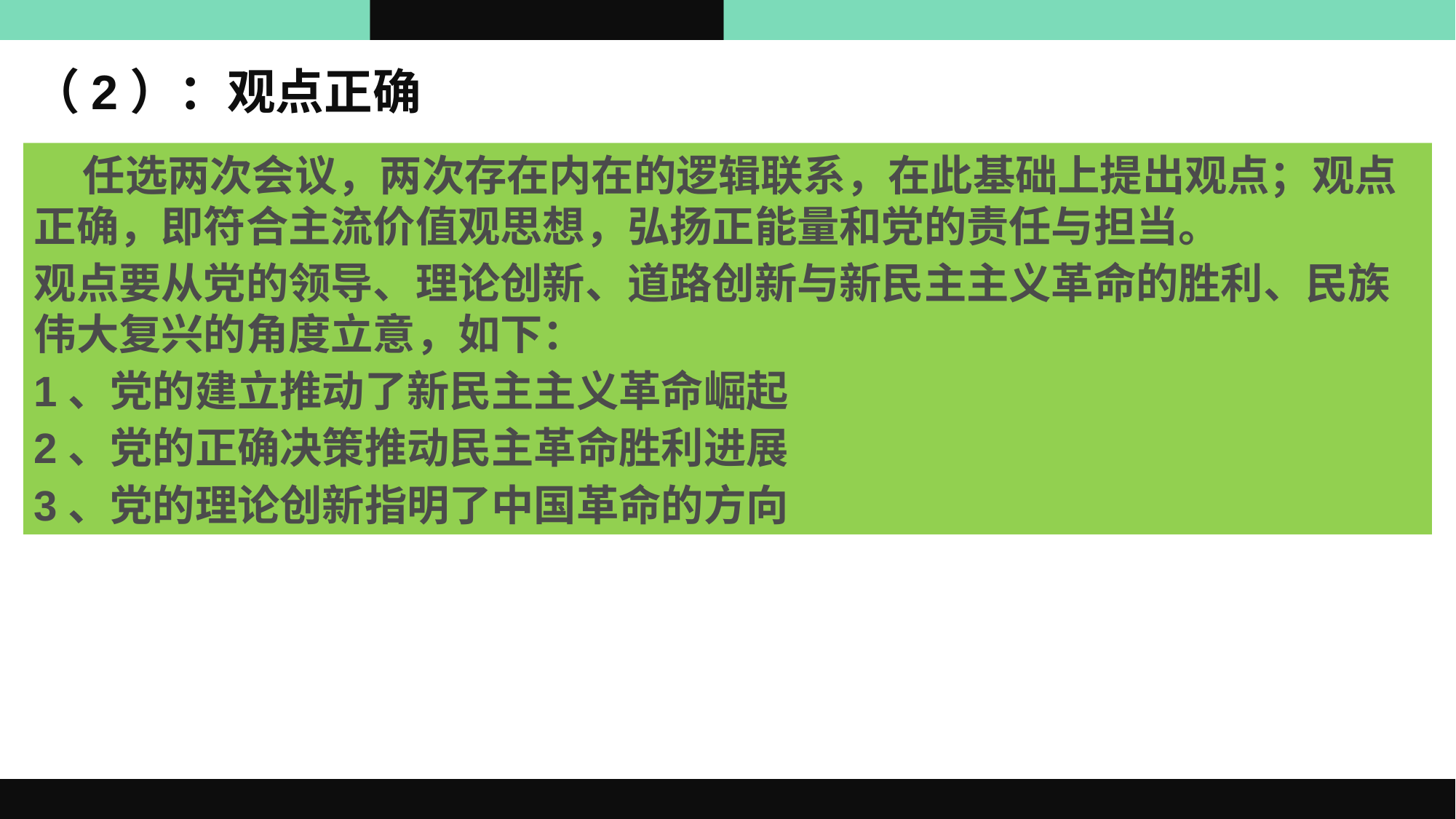

（2）：观点正确

    任选两次会议，两次存在内在的逻辑联系，在此基础上提出观点；观点正确，即符合主流价值观思想，弘扬正能量和党的责任与担当。
观点要从党的领导、理论创新、道路创新与新民主主义革命的胜利、民族伟大复兴的角度立意，如下：
1、党的建立推动了新民主主义革命崛起
2、党的正确决策推动民主革命胜利进展
3、党的理论创新指明了中国革命的方向